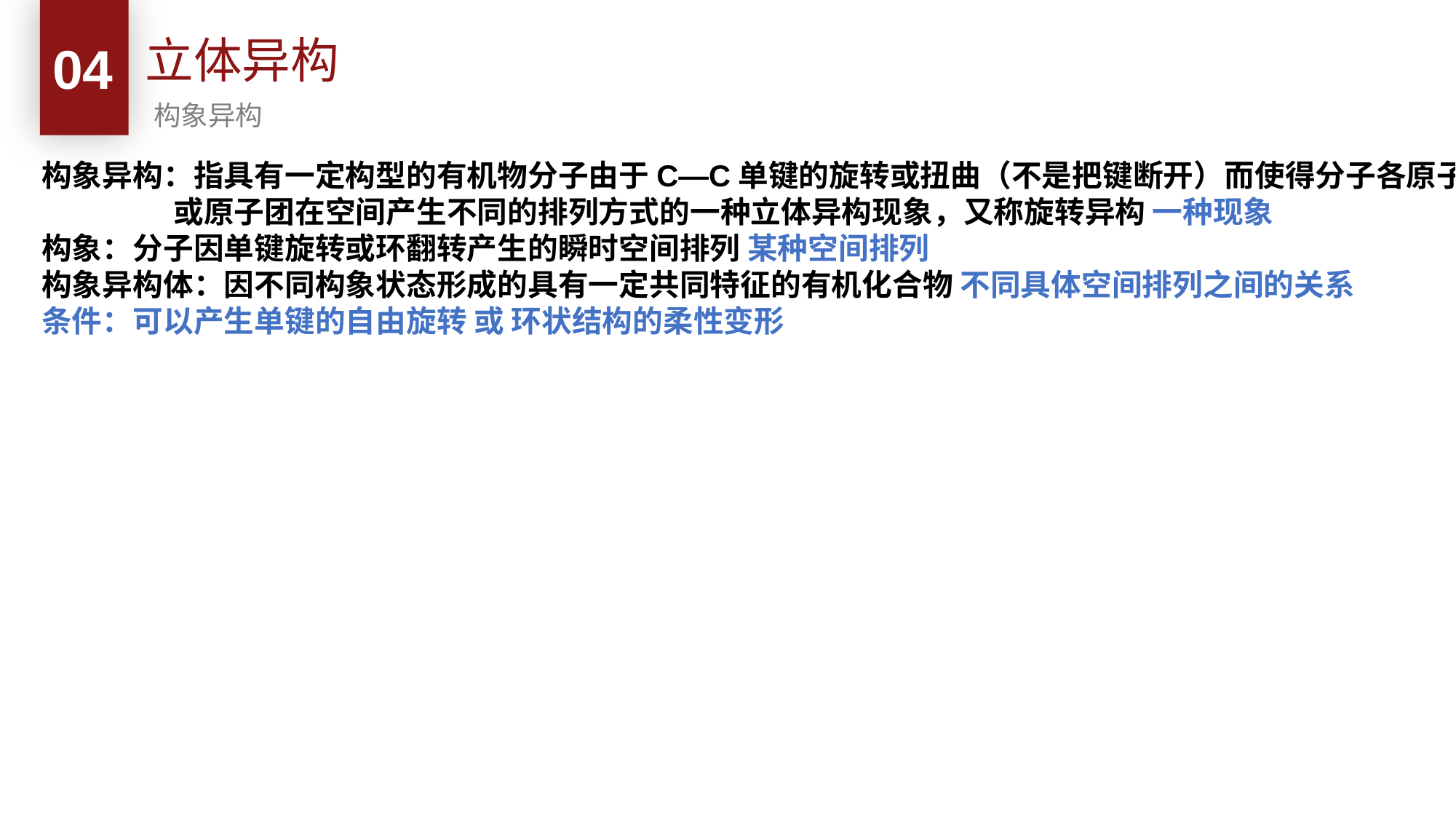

立体异构
04
构象异构
构象异构：指具有一定构型的有机物分子由于C—C单键的旋转或扭曲（不是把键断开）而使得分子各原子
                  或原子团在空间产生不同的排列方式的一种立体异构现象，又称旋转异构 一种现象
构象：分子因单键旋转或环翻转产生的瞬时空间排列 某种空间排列
构象异构体：因不同构象状态形成的具有一定共同特征的有机化合物 不同具体空间排列之间的关系
条件：可以产生单键的自由旋转 或 环状结构的柔性变形